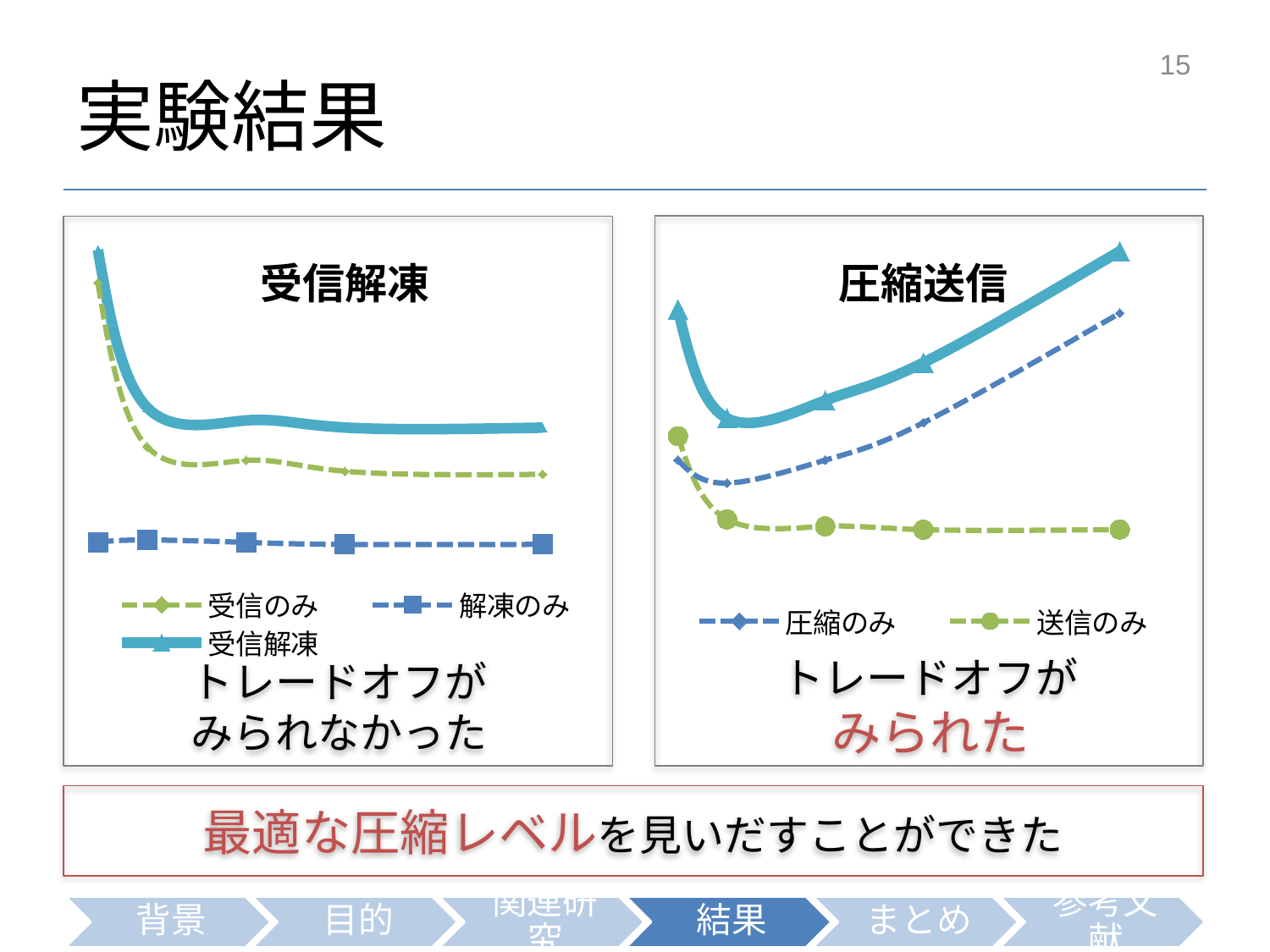

# 実験結果
15

### Chart: 受信解凍

| Category | 受信のみ | 解凍のみ | 受信解凍 |
|---|---|---|---|

### Chart: 圧縮送信

| Category | 圧縮のみ | 送信のみ | 圧縮送信 |
|---|---|---|---|
トレードオフが
みられなかった
トレードオフが
みられた
最適な圧縮レベルを見いだすことができた